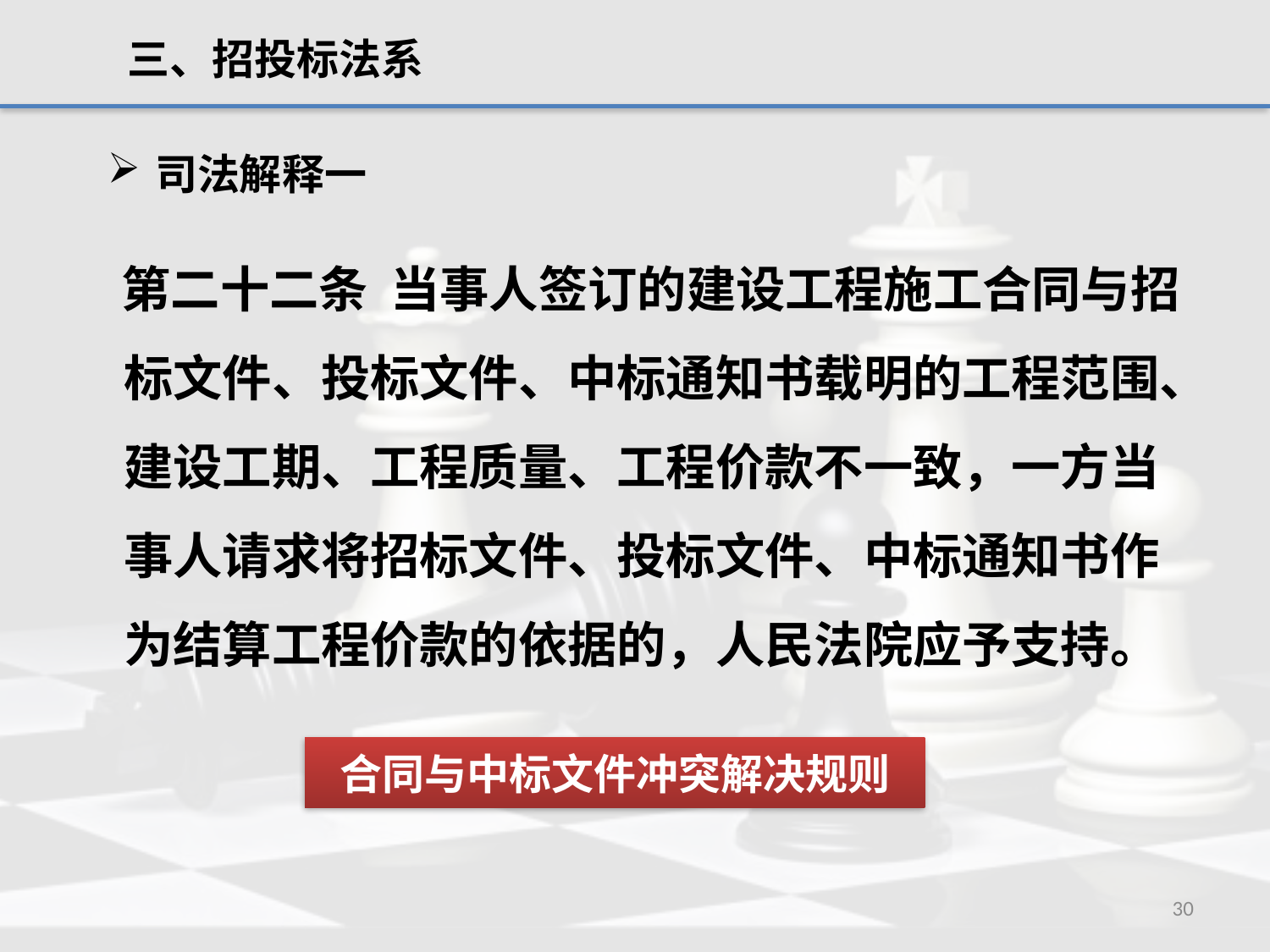

三、招投标法系
司法解释一
   第二十二条  当事人签订的建设工程施工合同与招标文件、投标文件、中标通知书载明的工程范围、建设工期、工程质量、工程价款不一致，一方当事人请求将招标文件、投标文件、中标通知书作为结算工程价款的依据的，人民法院应予支持。

合同与中标文件冲突解决规则
30